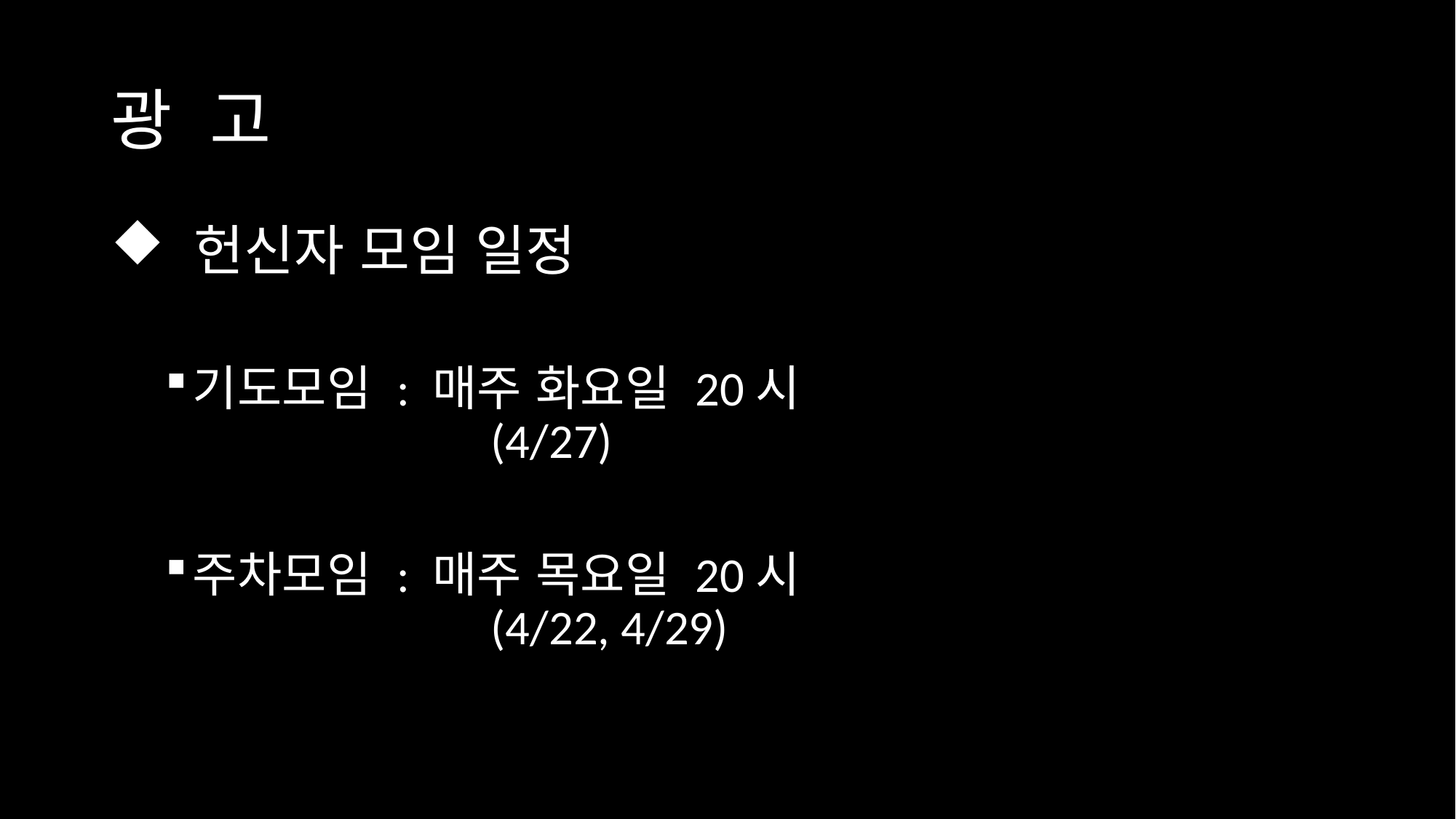

# 광  고
 헌신자 모임 일정

기도모임 : 매주 화요일 20시
                     (4/27)

주차모임 : 매주 목요일 20시
                     (4/22, 4/29)